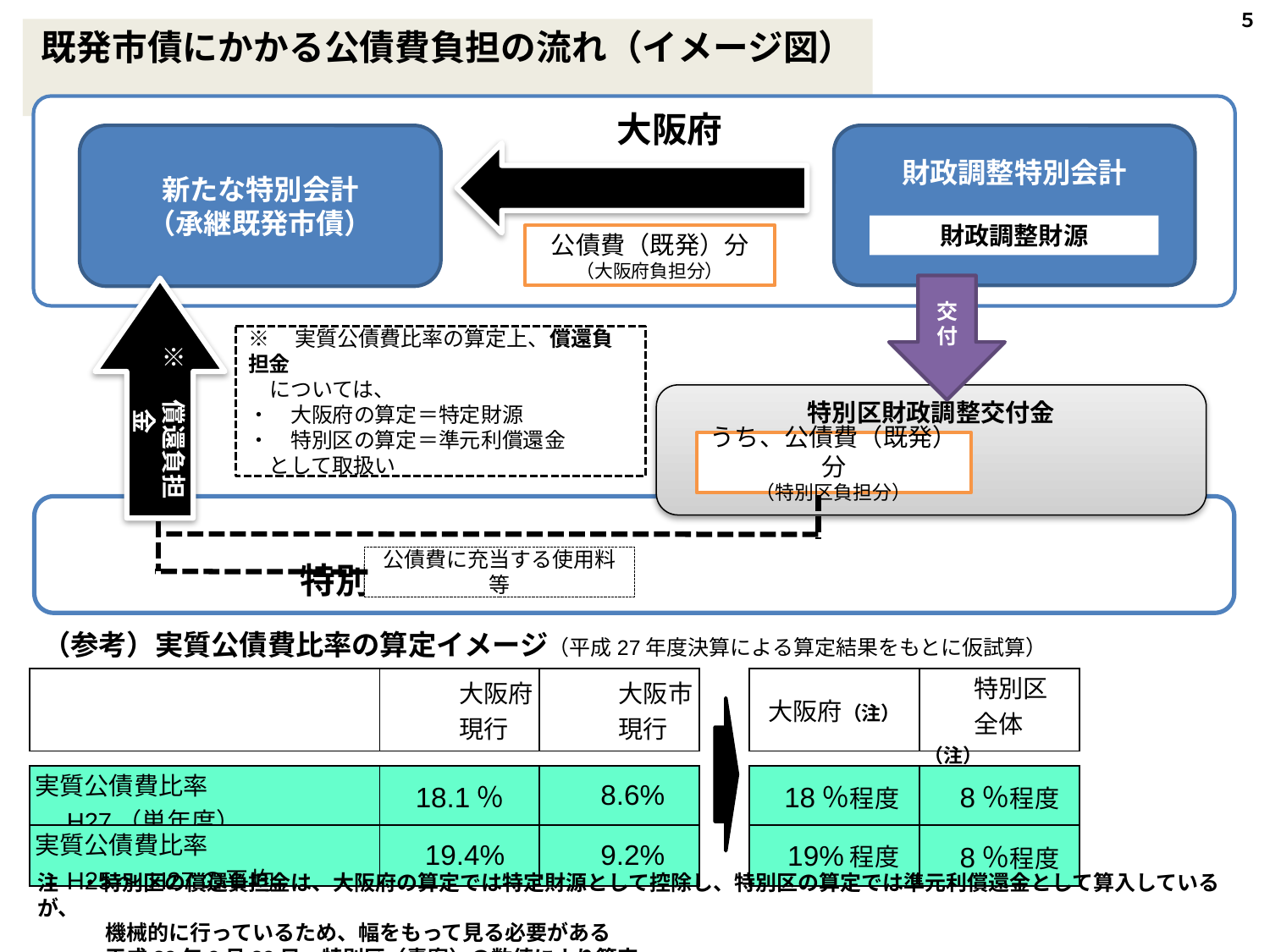

５
既発市債にかかる公債費負担の流れ（イメージ図）
　　大阪府
新たな特別会計
（承継既発市債）
財政調整特別会計

財政調整財源
公債費（既発）分
（大阪府負担分）
交付
※　償還負担金
※　実質公債費比率の算定上、償還負担金
　については、
・　大阪府の算定＝特定財源
・　特別区の算定＝準元利償還金
　として取扱い
特別区財政調整交付金
うち、公債費（既発）分
（特別区負担分）
　　　　　　　　　　　　　　　　　　　　　　　　　　　　　　　　　　　　　　　特別区
公債費に充当する使用料等
（参考）実質公債費比率の算定イメージ（平成27年度決算による算定結果をもとに仮試算）
|  | 大阪府 　　　現行 | 大阪市 　　　現行 |  | 大阪府（注） | 特別区 　　全体（注） |
| --- | --- | --- | --- | --- | --- |
|  |  |  |  |  |  |
| 実質公債費比率 　H27（単年度） | 18.1％ | 8.6% |  | 18％程度 | 8％程度 |
| 実質公債費比率 　H25～H27の平均 | 19.4% | 9.2% |  | 19%程度 | 8％程度 |

注　・特別区の償還負担金は、大阪府の算定では特定財源として控除し、特別区の算定では準元利償還金として算入しているが、
　　　 機械的に行っているため、幅をもって見る必要がある
　　 ・平成29年9月29日　特別区（素案）の数値により算定